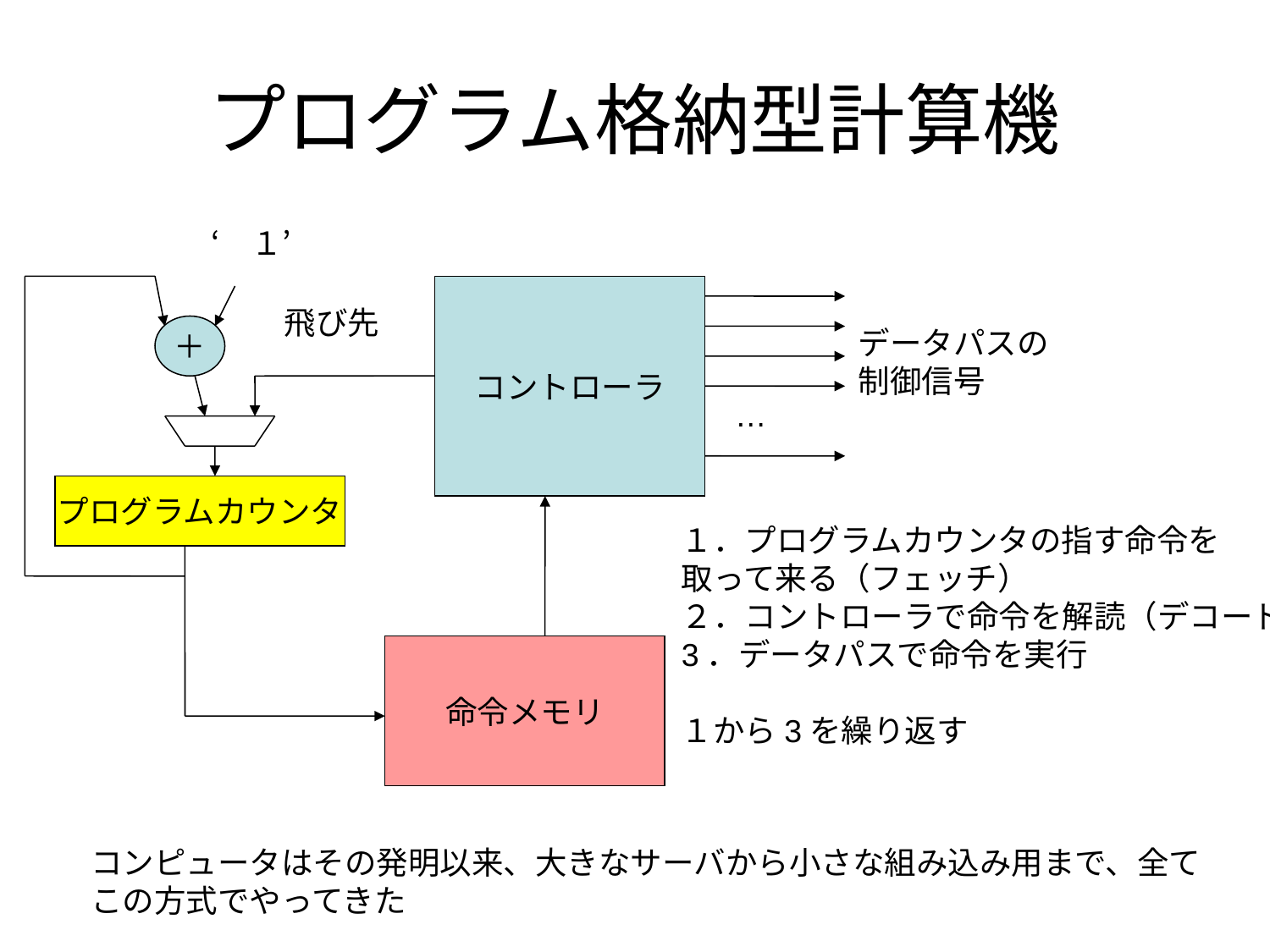

# プログラム格納型計算機
‘１’

コントローラ

飛び先
＋
データパスの
制御信号

…

プログラムカウンタ

１．プログラムカウンタの指す命令を
取って来る（フェッチ）
２．コントローラで命令を解読（デコード）
3．データパスで命令を実行

１から3を繰り返す

命令メモリ

コンピュータはその発明以来、大きなサーバから小さな組み込み用まで、全て
この方式でやってきた